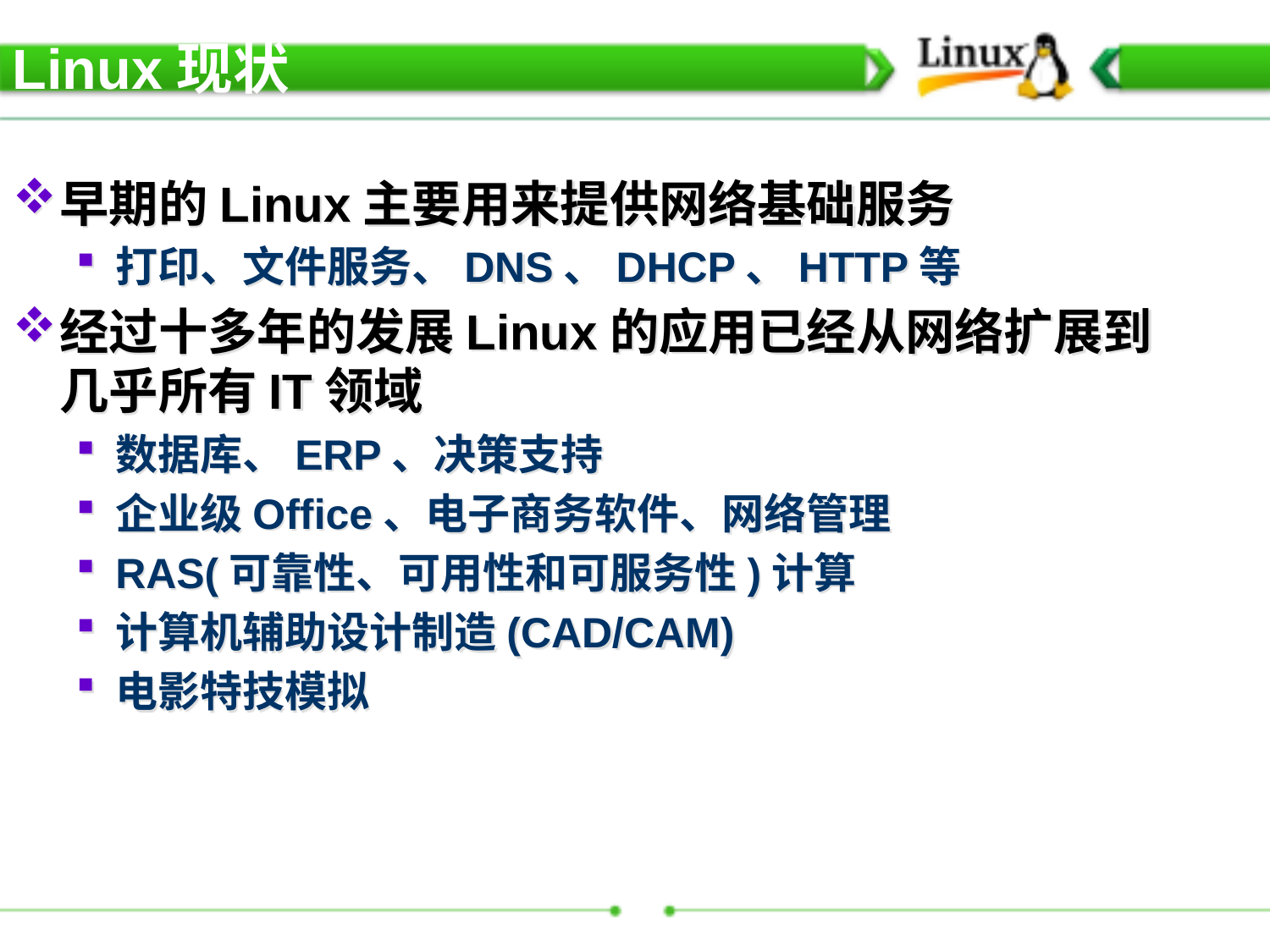

Linux现状
早期的Linux主要用来提供网络基础服务
打印、文件服务、DNS、DHCP、HTTP等
经过十多年的发展Linux的应用已经从网络扩展到几乎所有IT领域
数据库、ERP、决策支持
企业级Office、电子商务软件、网络管理
RAS(可靠性、可用性和可服务性)计算
计算机辅助设计制造(CAD/CAM)
电影特技模拟